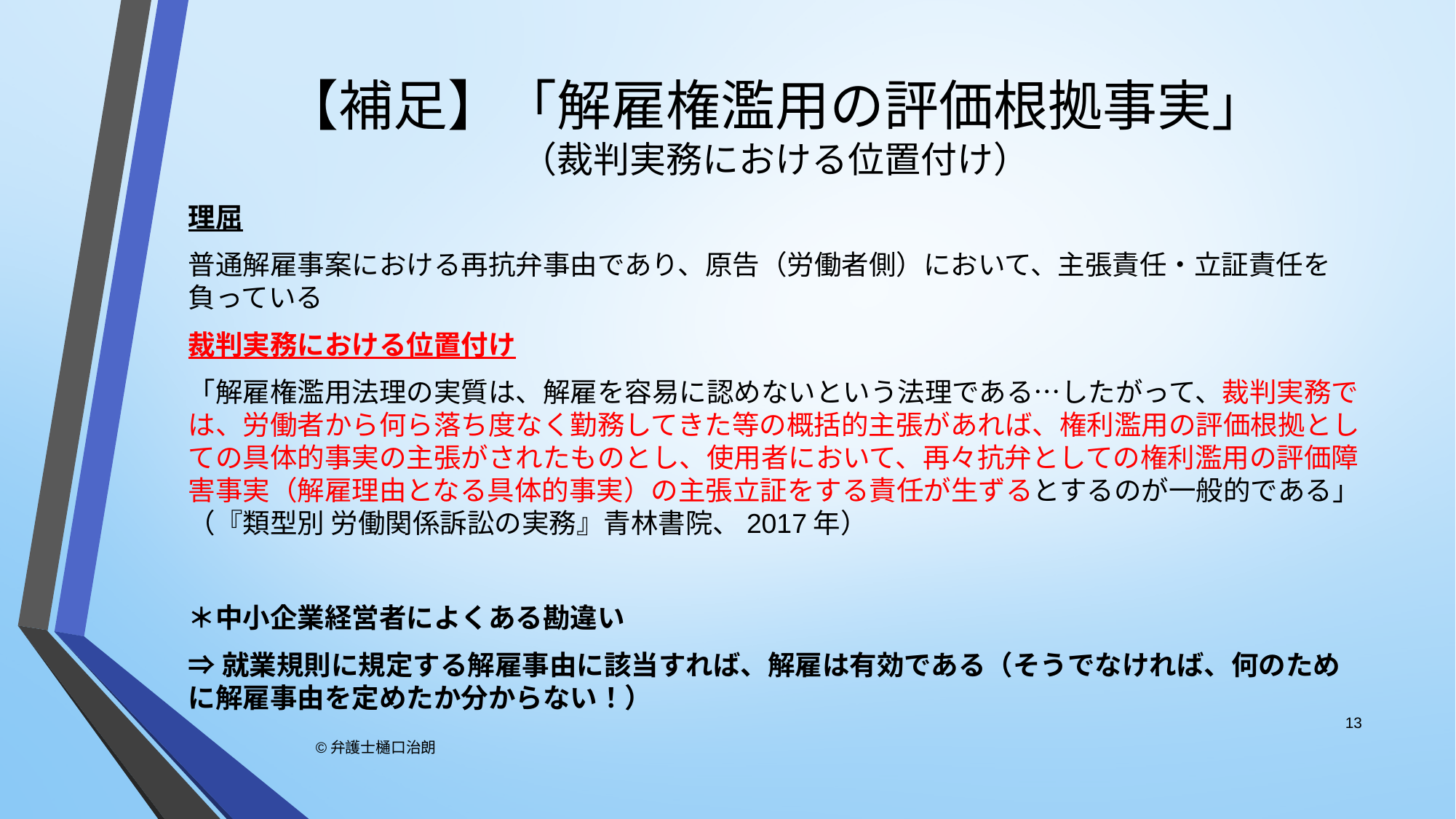

# 【補足】「解雇権濫用の評価根拠事実」 （裁判実務における位置付け）
理屈
普通解雇事案における再抗弁事由であり、原告（労働者側）において、主張責任・立証責任を負っている
裁判実務における位置付け
「解雇権濫用法理の実質は、解雇を容易に認めないという法理である…したがって、裁判実務では、労働者から何ら落ち度なく勤務してきた等の概括的主張があれば、権利濫用の評価根拠としての具体的事実の主張がされたものとし、使用者において、再々抗弁としての権利濫用の評価障害事実（解雇理由となる具体的事実）の主張立証をする責任が生ずるとするのが一般的である」（『類型別 労働関係訴訟の実務』青林書院、2017年）

＊中小企業経営者によくある勘違い
⇒就業規則に規定する解雇事由に該当すれば、解雇は有効である（そうでなければ、何のために解雇事由を定めたか分からない！）
13
©弁護士樋口治朗